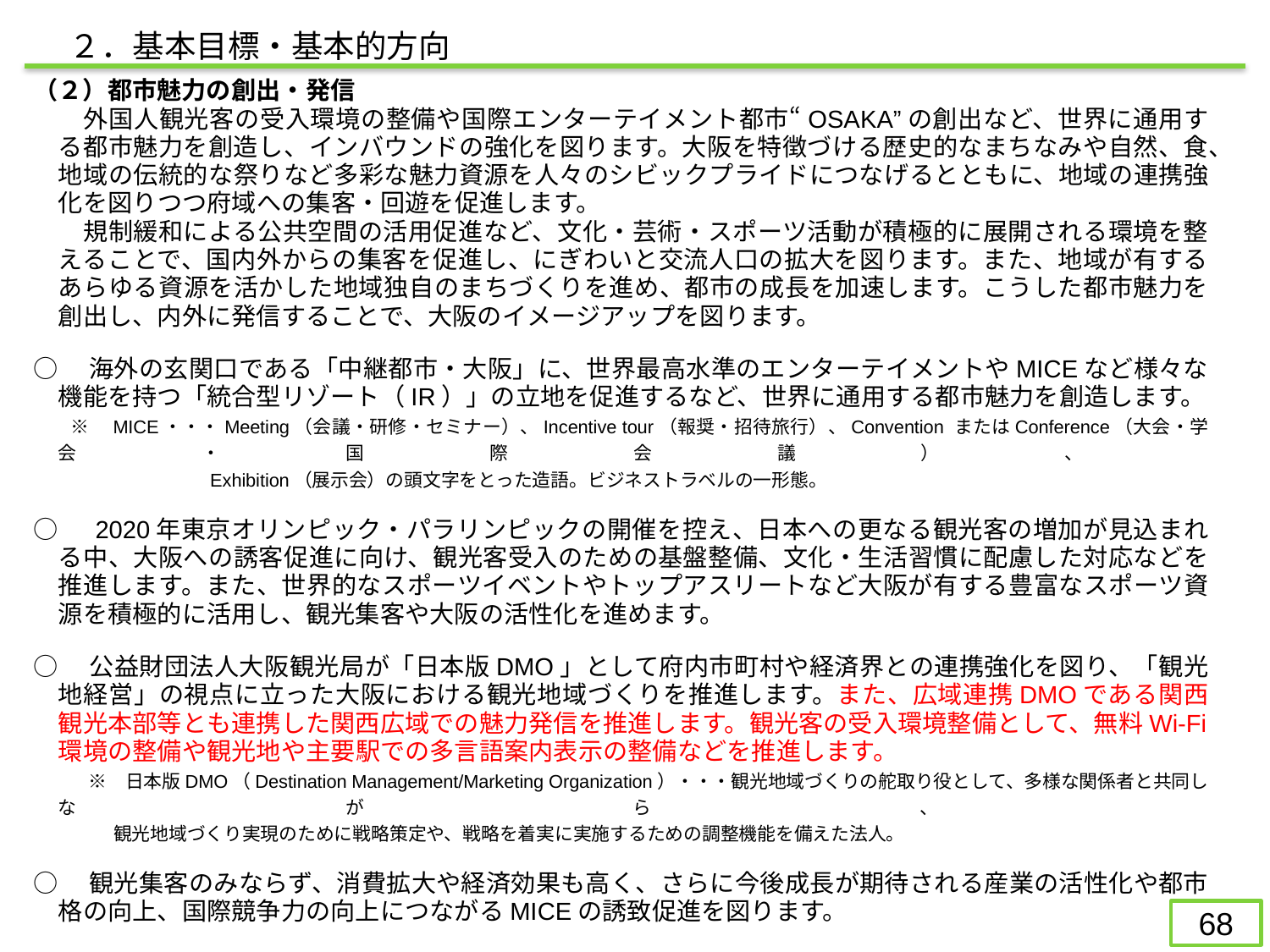

２．基本目標・基本的方向
（２）都市魅力の創出・発信
　　外国人観光客の受入環境の整備や国際エンターテイメント都市“OSAKA”の創出など、世界に通用する都市魅力を創造し、インバウンドの強化を図ります。大阪を特徴づける歴史的なまちなみや自然、食、地域の伝統的な祭りなど多彩な魅力資源を人々のシビックプライドにつなげるとともに、地域の連携強化を図りつつ府域への集客・回遊を促進します。
　　規制緩和による公共空間の活用促進など、文化・芸術・スポーツ活動が積極的に展開される環境を整えることで、国内外からの集客を促進し、にぎわいと交流人口の拡大を図ります。また、地域が有するあらゆる資源を活かした地域独自のまちづくりを進め、都市の成長を加速します。こうした都市魅力を創出し、内外に発信することで、大阪のイメージアップを図ります。

○　海外の玄関口である「中継都市・大阪」に、世界最高水準のエンターテイメントやMICEなど様々な機能を持つ「統合型リゾート（IR）」の立地を促進するなど、世界に通用する都市魅力を創造します。
　　※　MICE・・・Meeting（会議・研修・セミナー）、Incentive tour（報奨・招待旅行）、Convention またはConference（大会・学会・国際会議）、
　　　　　　　　Exhibition（展示会）の頭文字をとった造語。ビジネストラベルの一形態。

○　2020年東京オリンピック・パラリンピックの開催を控え、日本への更なる観光客の増加が見込まれる中、大阪への誘客促進に向け、観光客受入のための基盤整備、文化・生活習慣に配慮した対応などを推進します。また、世界的なスポーツイベントやトップアスリートなど大阪が有する豊富なスポーツ資源を積極的に活用し、観光集客や大阪の活性化を進めます。

○　公益財団法人大阪観光局が「日本版DMO」として府内市町村や経済界との連携強化を図り、「観光地経営」の視点に立った大阪における観光地域づくりを推進します。また、広域連携DMOである関西観光本部等とも連携した関西広域での魅力発信を推進します。観光客の受入環境整備として、無料Wi-Fi環境の整備や観光地や主要駅での多言語案内表示の整備などを推進します。
　　　※　日本版DMO（Destination Management/Marketing Organization）・・・観光地域づくりの舵取り役として、多様な関係者と共同しながら、
　　　観光地域づくり実現のために戦略策定や、戦略を着実に実施するための調整機能を備えた法人。

○　観光集客のみならず、消費拡大や経済効果も高く、さらに今後成長が期待される産業の活性化や都市格の向上、国際競争力の向上につながるMICEの誘致促進を図ります。
68